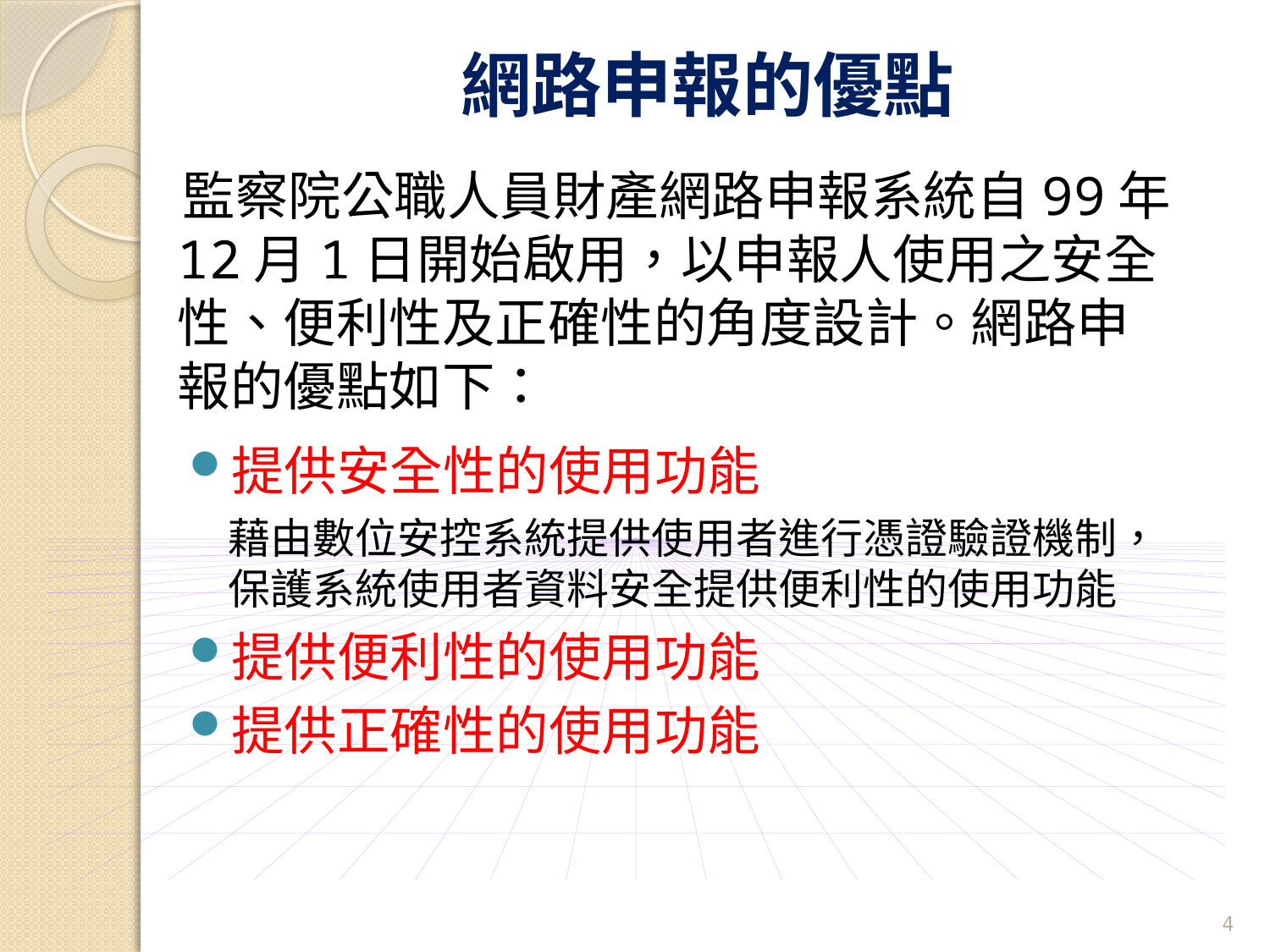

# 網路申報的優點
監察院公職人員財產網路申報系統自99年12月1日開始啟用，以申報人使用之安全性、便利性及正確性的角度設計。網路申報的優點如下：
提供安全性的使用功能
藉由數位安控系統提供使用者進行憑證驗證機制，保護系統使用者資料安全提供便利性的使用功能
提供便利性的使用功能
提供正確性的使用功能

4